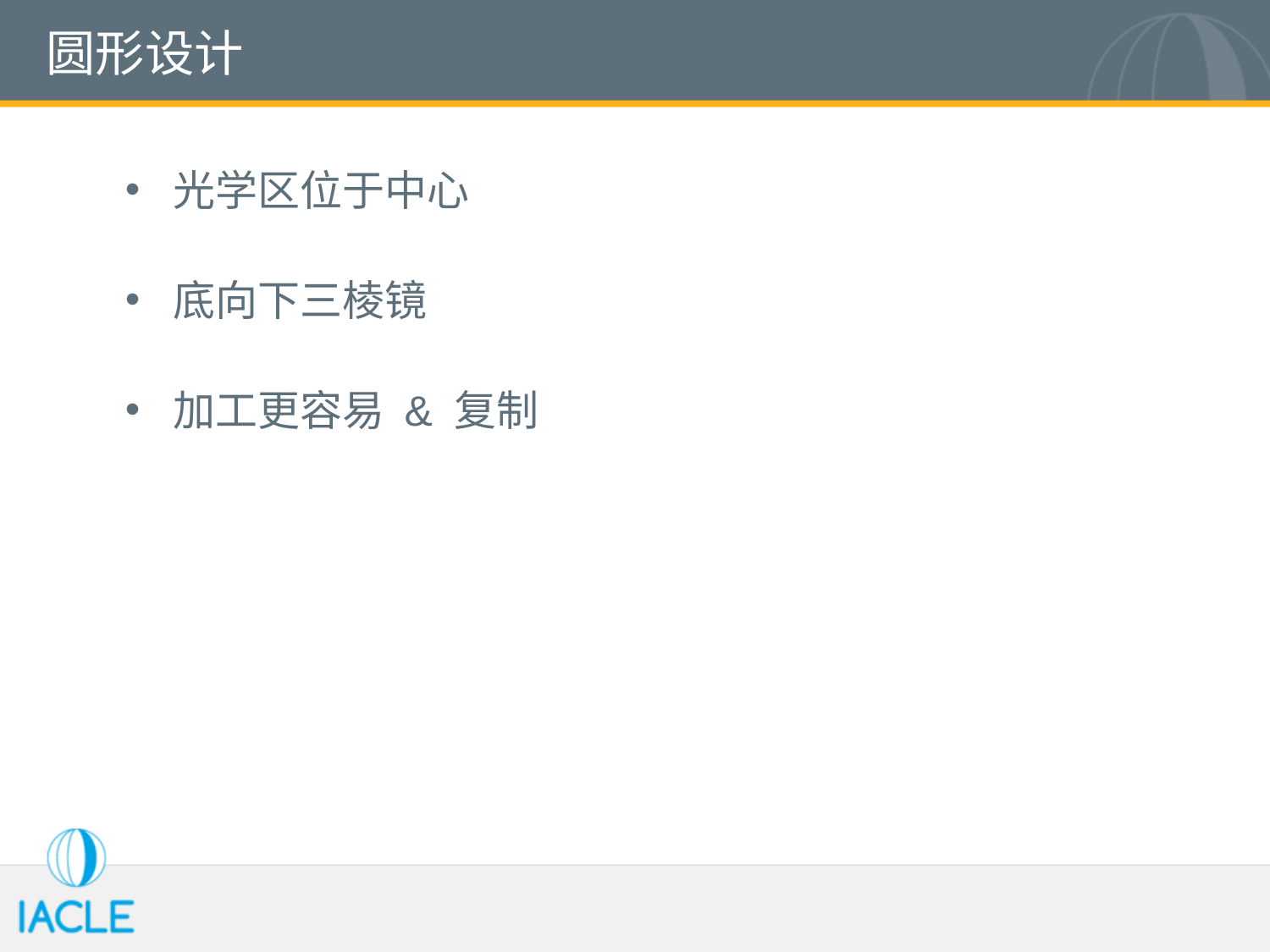

# 圆形设计
光学区位于中心
底向下三棱镜
加工更容易 & 复制